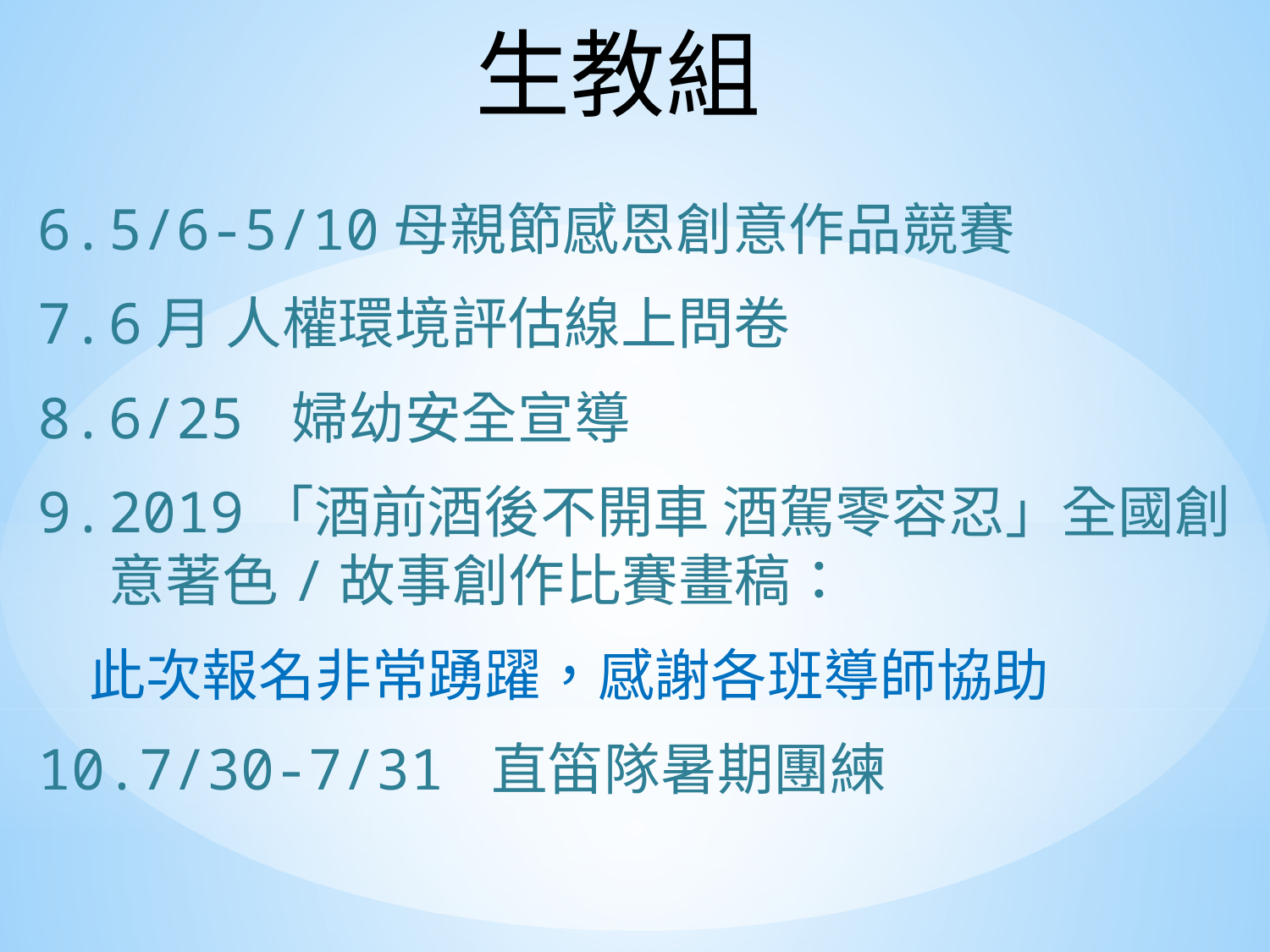

生教組
5/6-5/10母親節感恩創意作品競賽
6月 人權環境評估線上問卷
6/25 婦幼安全宣導
2019「酒前酒後不開車 酒駕零容忍」全國創意著色/故事創作比賽畫稿：
   此次報名非常踴躍，感謝各班導師協助
7/30-7/31 直笛隊暑期團練